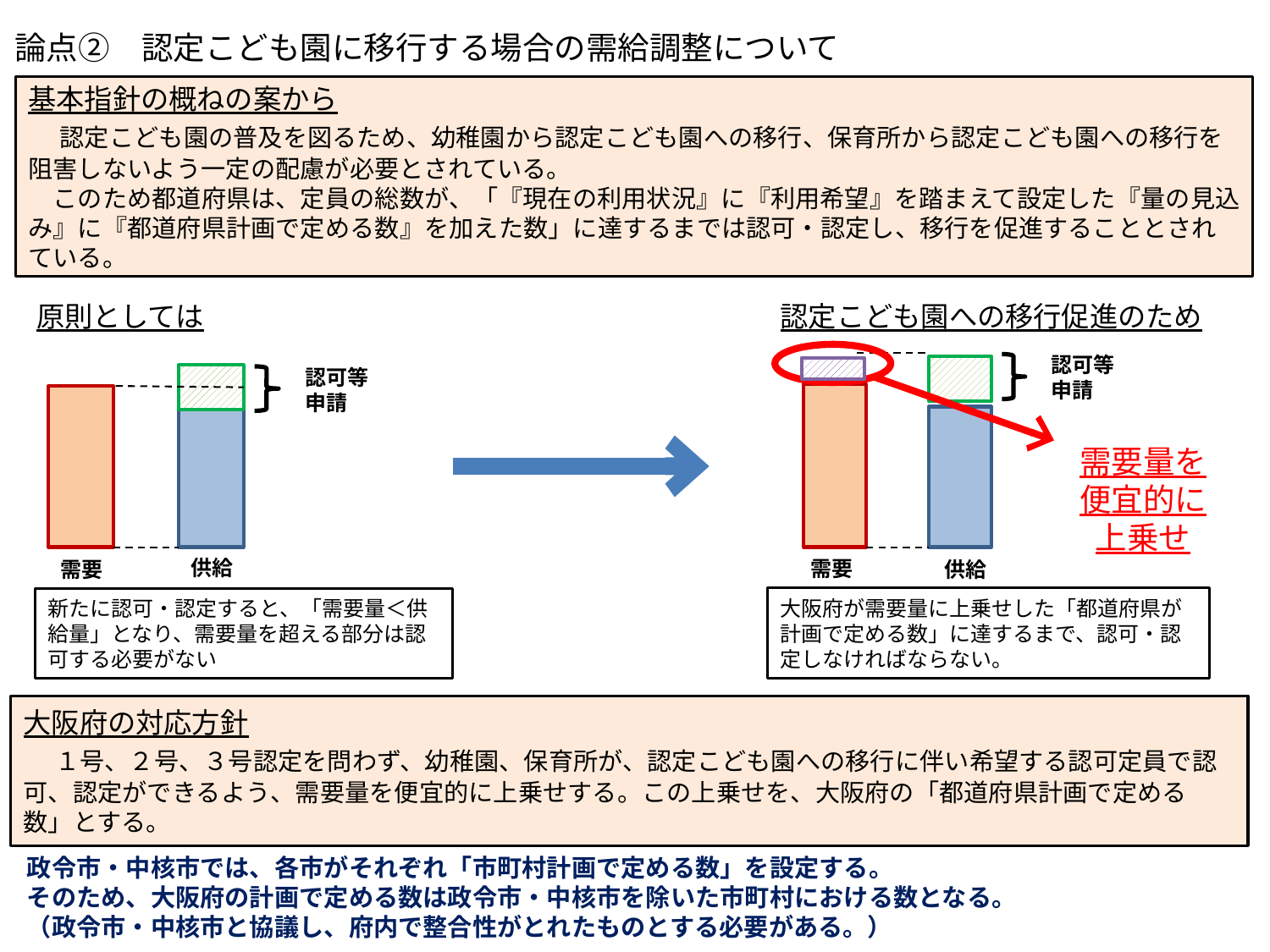

論点②　認定こども園に移行する場合の需給調整について
基本指針の概ねの案から
　認定こども園の普及を図るため、幼稚園から認定こども園への移行、保育所から認定こども園への移行を阻害しないよう一定の配慮が必要とされている。
　このため都道府県は、定員の総数が、「『現在の利用状況』に『利用希望』を踏まえて設定した『量の見込み』に『都道府県計画で定める数』を加えた数」に達するまでは認可・認定し、移行を促進することとされている。
原則としては
認定こども園への移行促進のため

認可等
申請

需要
供給

需要量を
便宜的に
上乗せ
認可等
申請

供給
需要
大阪府が需要量に上乗せした「都道府県が計画で定める数」に達するまで、認可・認定しなければならない。
新たに認可・認定すると、「需要量＜供給量」となり、需要量を超える部分は認可する必要がない
大阪府の対応方針
　１号、２号、３号認定を問わず、幼稚園、保育所が、認定こども園への移行に伴い希望する認可定員で認可、認定ができるよう、需要量を便宜的に上乗せする。この上乗せを、大阪府の「都道府県計画で定める数」とする。
政令市・中核市では、各市がそれぞれ「市町村計画で定める数」を設定する。
そのため、大阪府の計画で定める数は政令市・中核市を除いた市町村における数となる。
（政令市・中核市と協議し、府内で整合性がとれたものとする必要がある。）